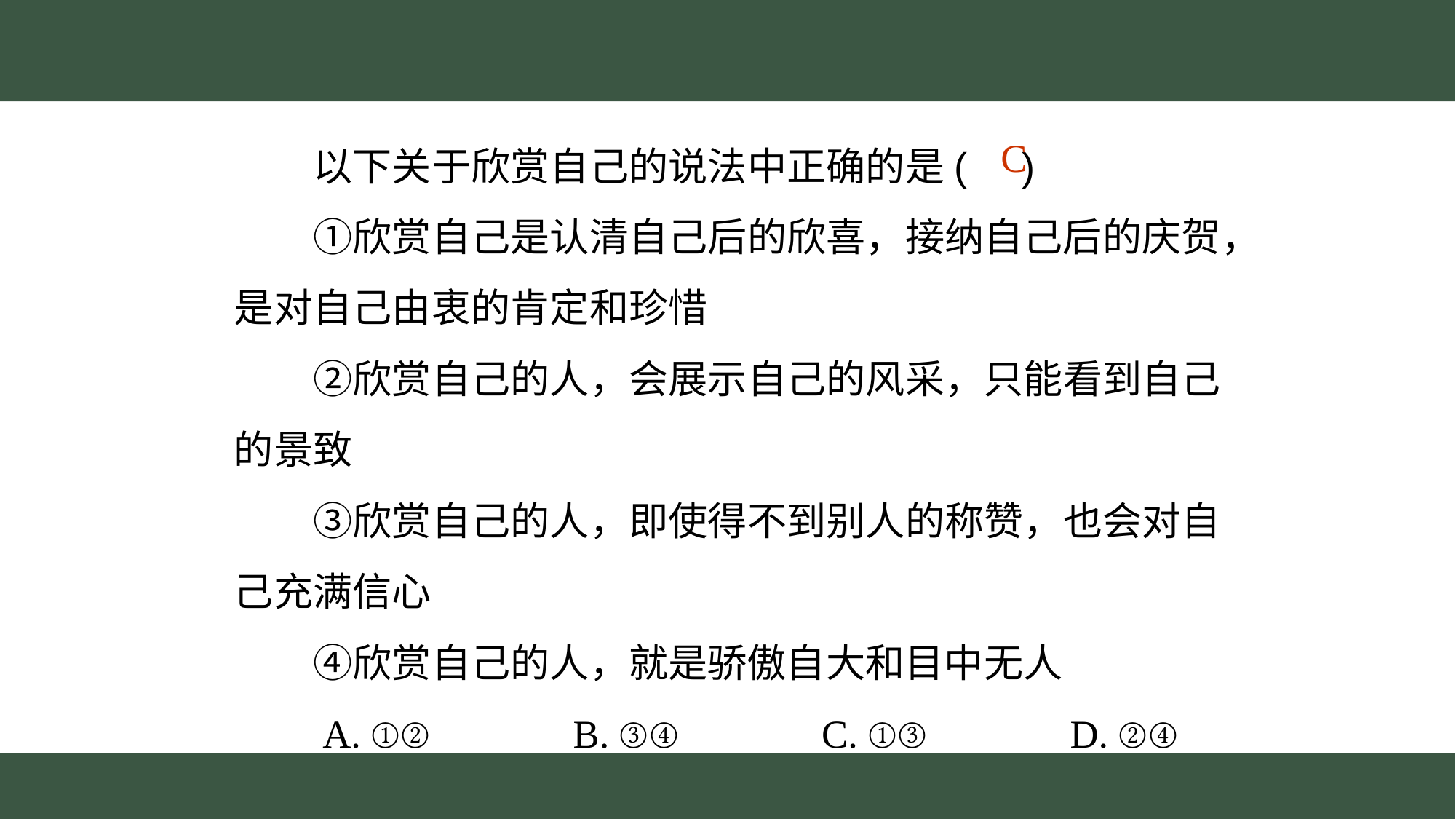

以下关于欣赏自己的说法中正确的是(     )
　　①欣赏自己是认清自己后的欣喜，接纳自己后的庆贺，
是对自己由衷的肯定和珍惜
　　②欣赏自己的人，会展示自己的风采，只能看到自己
的景致
　　③欣赏自己的人，即使得不到别人的称赞，也会对自
己充满信心
　　④欣赏自己的人，就是骄傲自大和目中无人
　　A. ①②　　     B. ③④　　     C. ①③　　     D. ②④
C